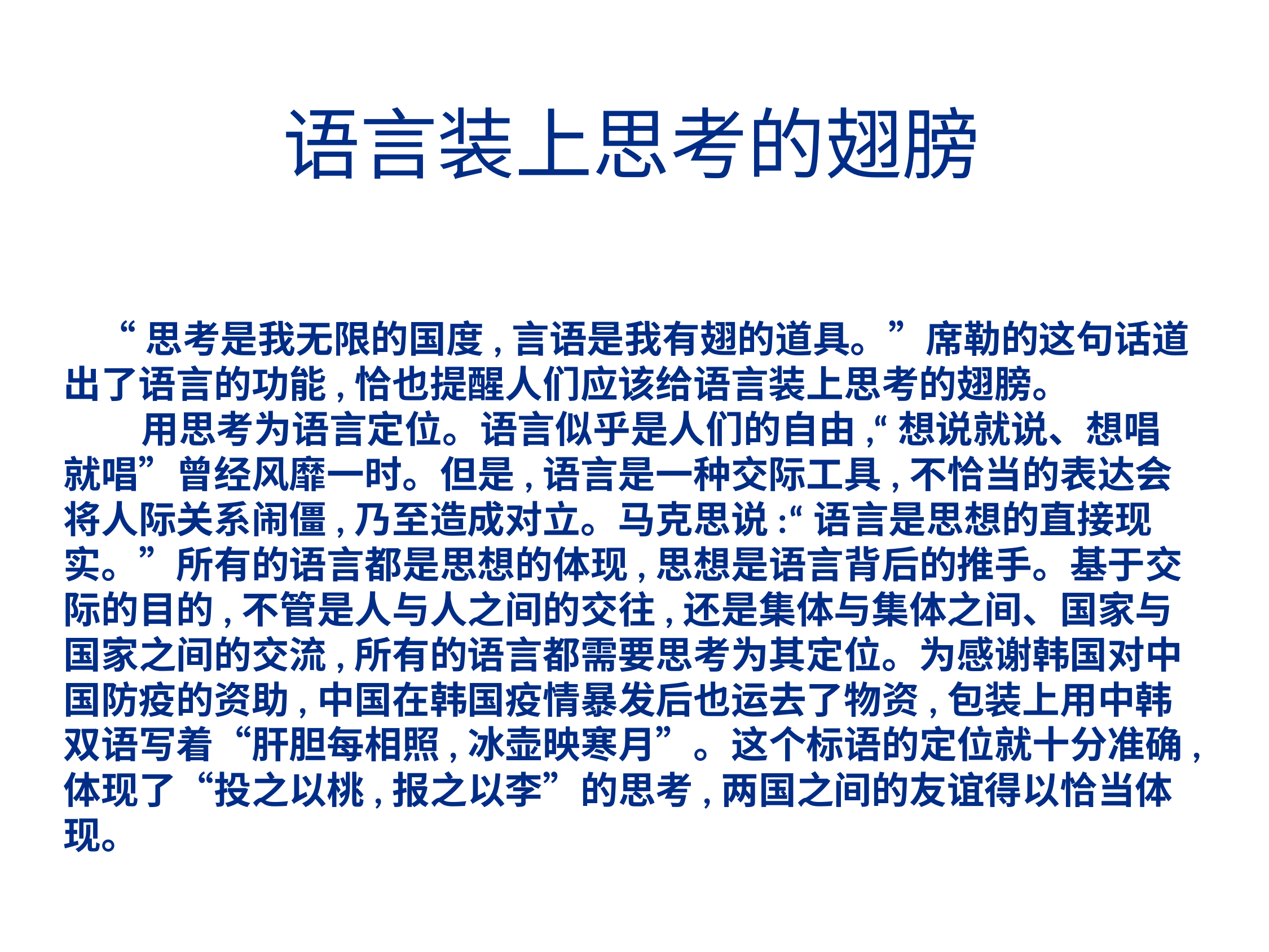

# 语言装上思考的翅膀

     “思考是我无限的国度,言语是我有翅的道具。”席勒的这句话道出了语言的功能,恰也提醒人们应该给语言装上思考的翅膀。
        用思考为语言定位。语言似乎是人们的自由,“想说就说、想唱就唱”曾经风靡一时。但是,语言是一种交际工具,不恰当的表达会将人际关系闹僵,乃至造成对立。马克思说:“语言是思想的直接现实。”所有的语言都是思想的体现,思想是语言背后的推手。基于交际的目的,不管是人与人之间的交往,还是集体与集体之间、国家与国家之间的交流,所有的语言都需要思考为其定位。为感谢韩国对中国防疫的资助,中国在韩国疫情暴发后也运去了物资,包装上用中韩双语写着“肝胆每相照,冰壶映寒月”。这个标语的定位就十分准确,体现了“投之以桃,报之以李”的思考,两国之间的友谊得以恰当体现。